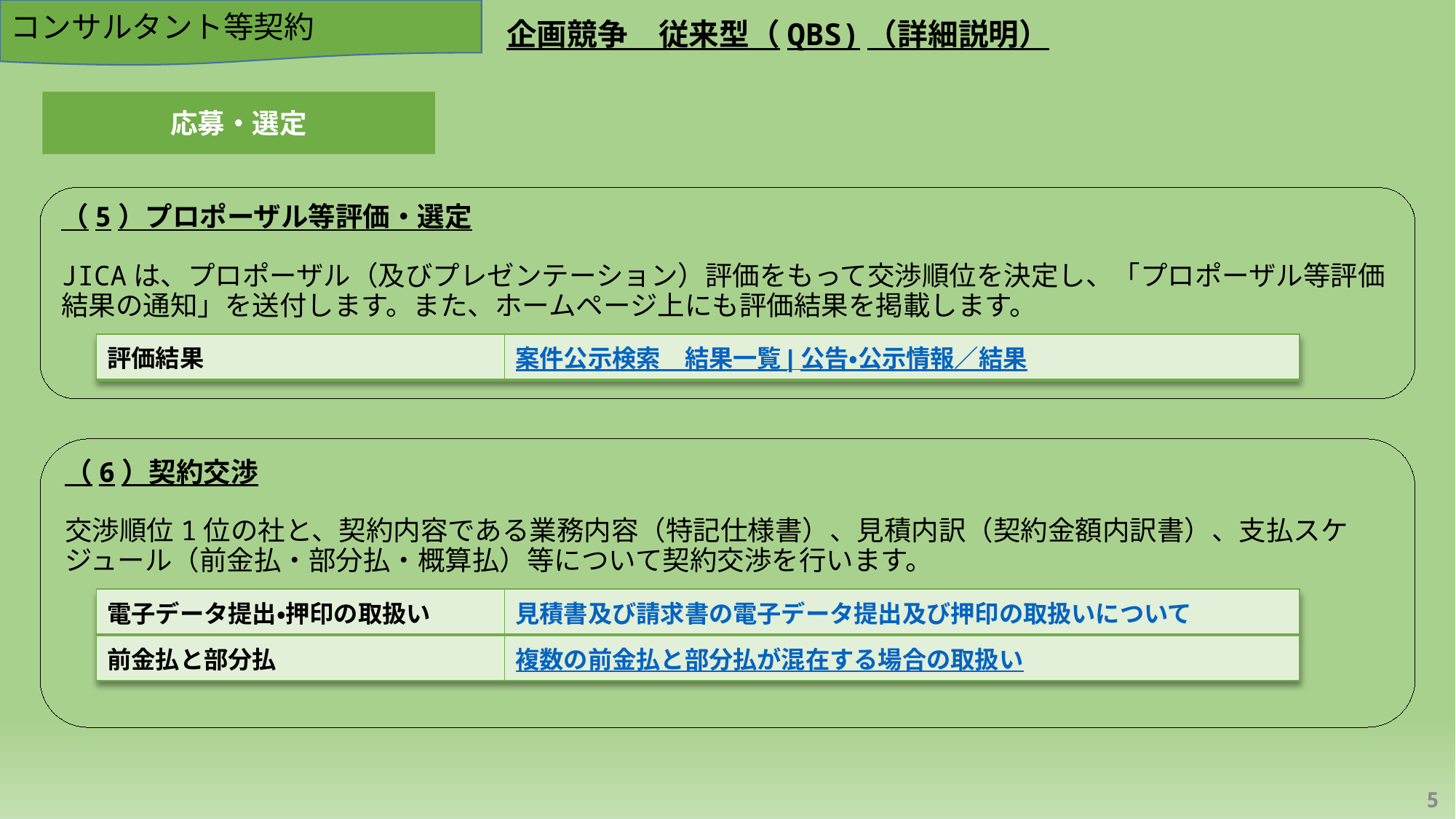

コンサルタント等契約
企画競争　従来型（QBS)（詳細説明）
応募・選定
（5）プロポーザル等評価・選定
JICAは、プロポーザル（及びプレゼンテーション）評価をもって交渉順位を決定し、「プロポーザル等評価結果の通知」を送付します。また、ホームページ上にも評価結果を掲載します。
| 評価結果 | 案件公示検索　結果一覧 | 公告・公示情報／結果 |
| --- | --- |
（6）契約交渉
交渉順位1位の社と、契約内容である業務内容（特記仕様書）、見積内訳（契約金額内訳書）、支払スケジュール（前金払・部分払・概算払）等について契約交渉を行います。

| 電子データ提出・押印の取扱い | 見積書及び請求書の電子データ提出及び押印の取扱いについて |
| --- | --- |
| 前金払と部分払 | 複数の前金払と部分払が混在する場合の取扱い |
5